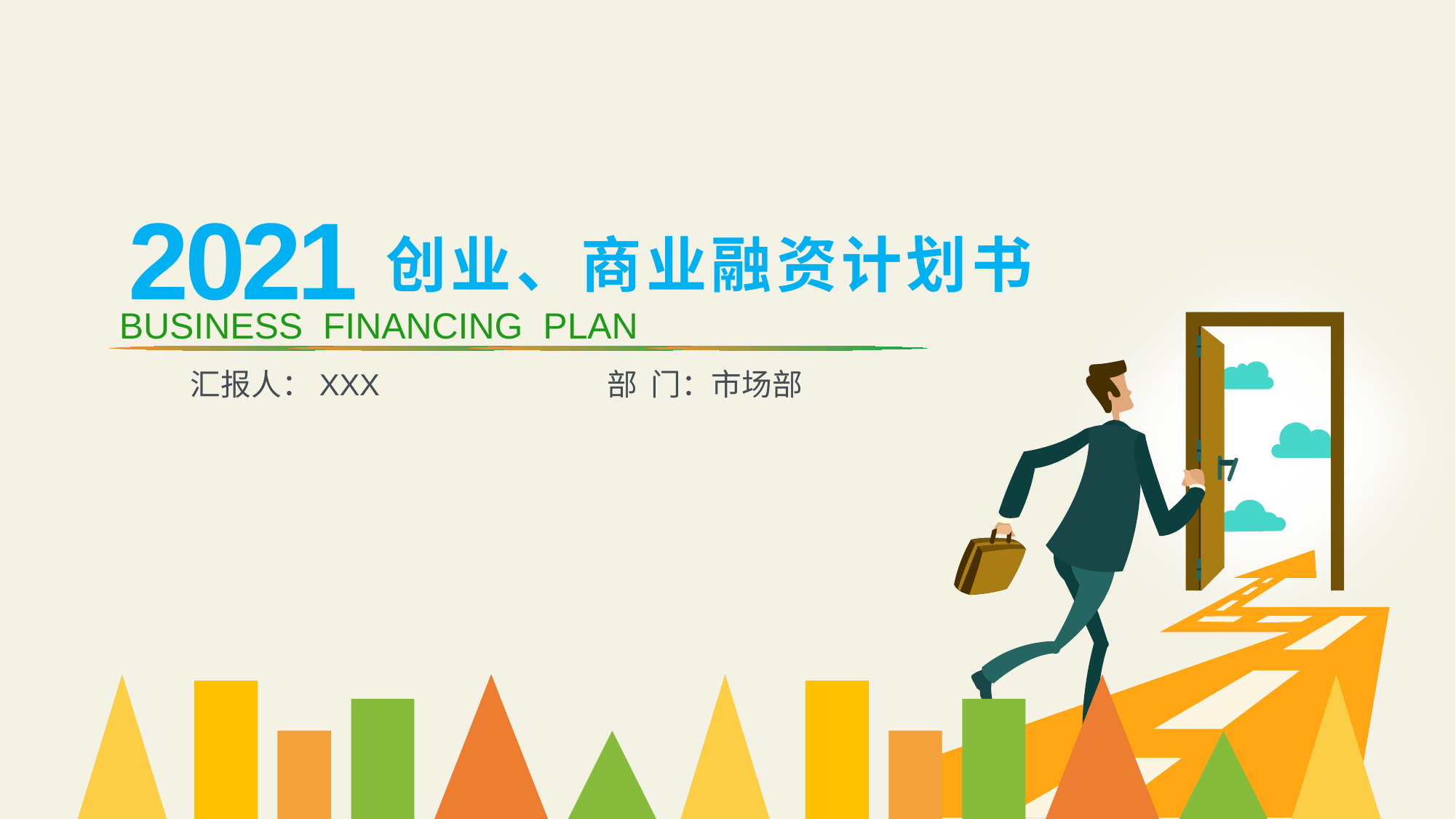

0
2021

创业、商业融资计划书
BUSINESS  FINANCING  PLAN

汇报人：XXX
部  门：市场部